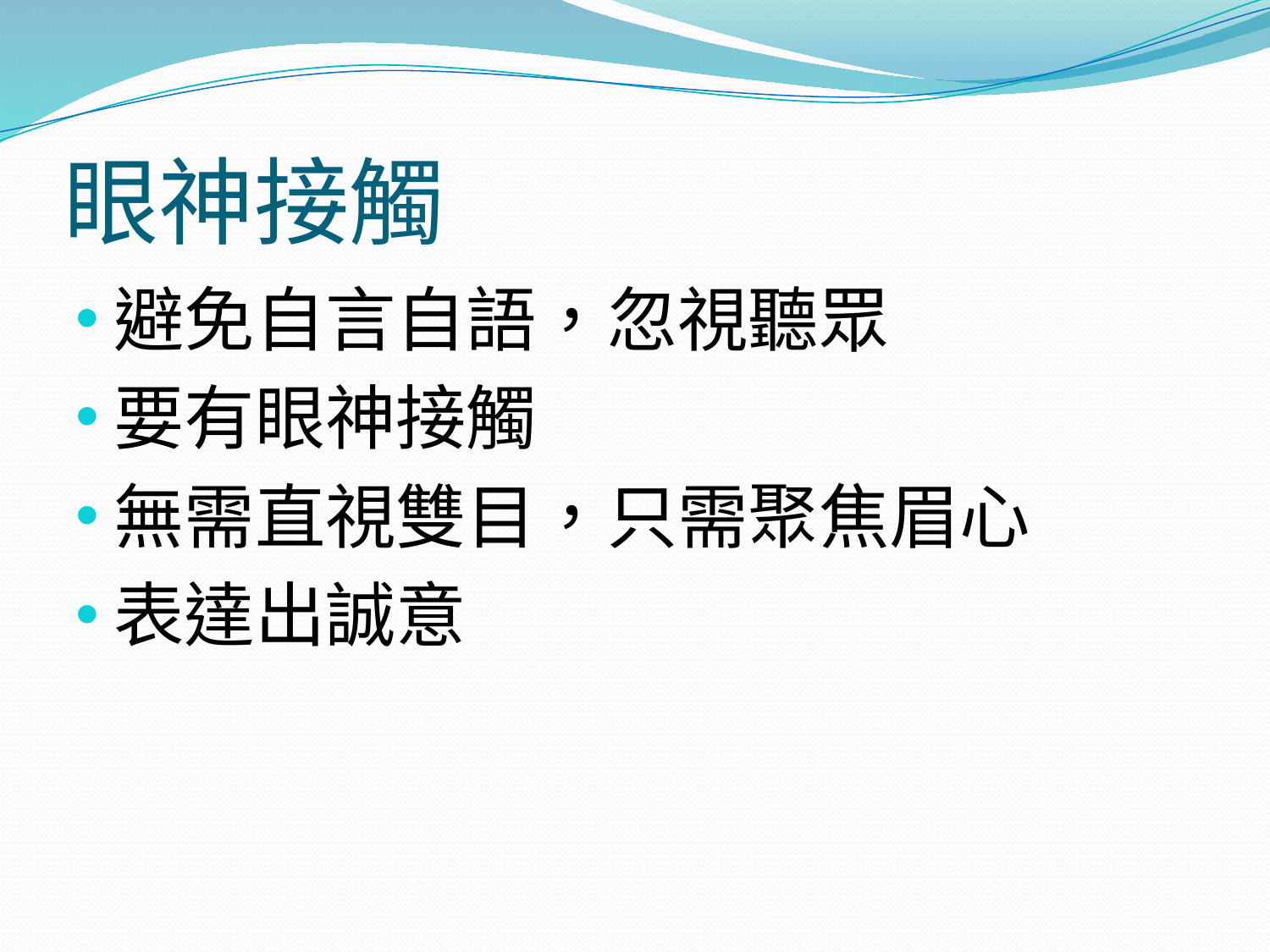

# 眼神接觸
避免自言自語，忽視聽眾
要有眼神接觸
無需直視雙目，只需聚焦眉心
表達出誠意